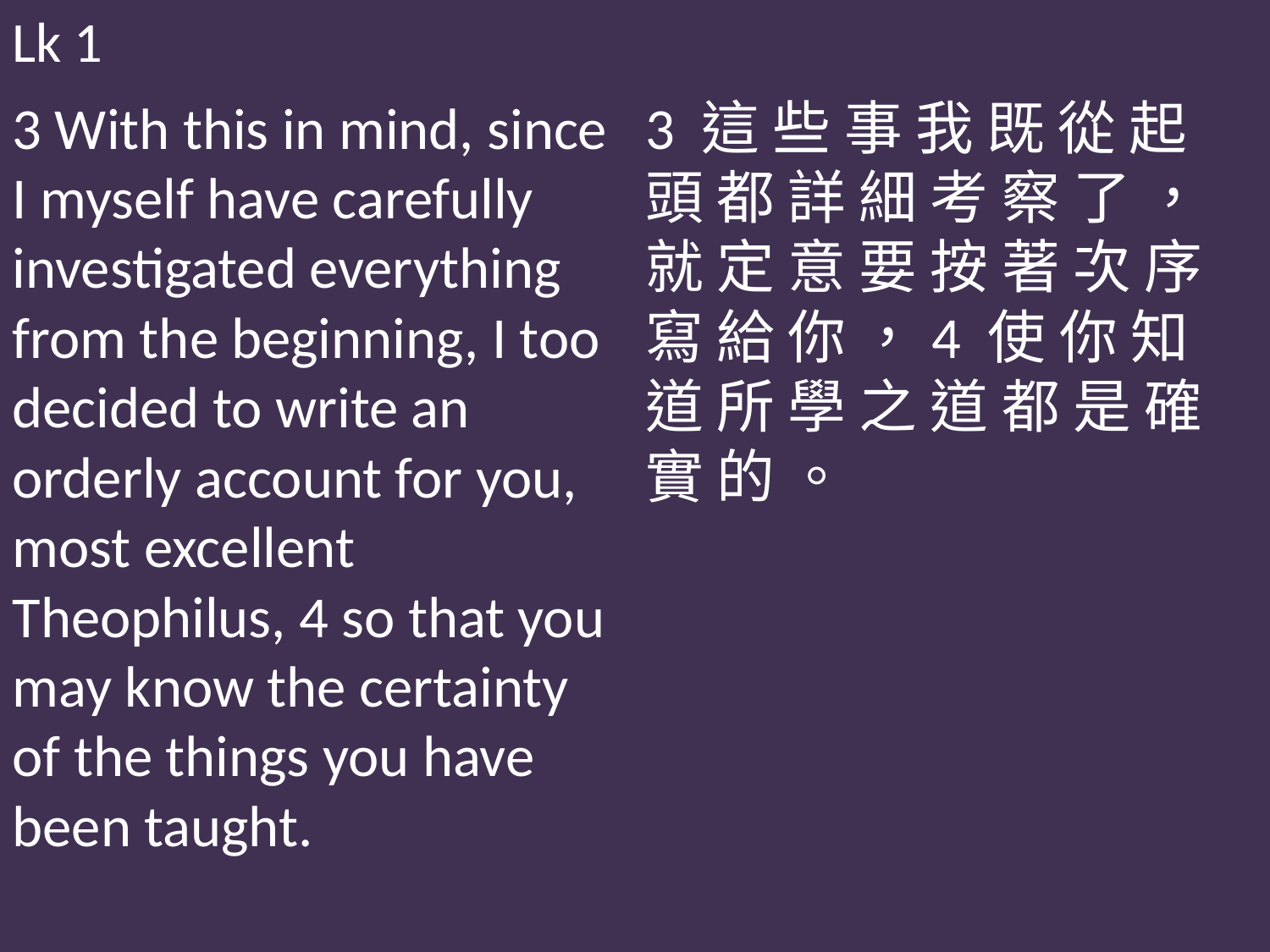

Lk 1
3 With this in mind, since I myself have carefully investigated everything from the beginning, I too decided to write an orderly account for you, most excellent Theophilus, 4 so that you may know the certainty of the things you have been taught.
3 這 些 事 我 既 從 起 頭 都 詳 細 考 察 了 ， 就 定 意 要 按 著 次 序 寫 給 你 ，4 使 你 知 道 所 學 之 道 都 是 確 實 的 。